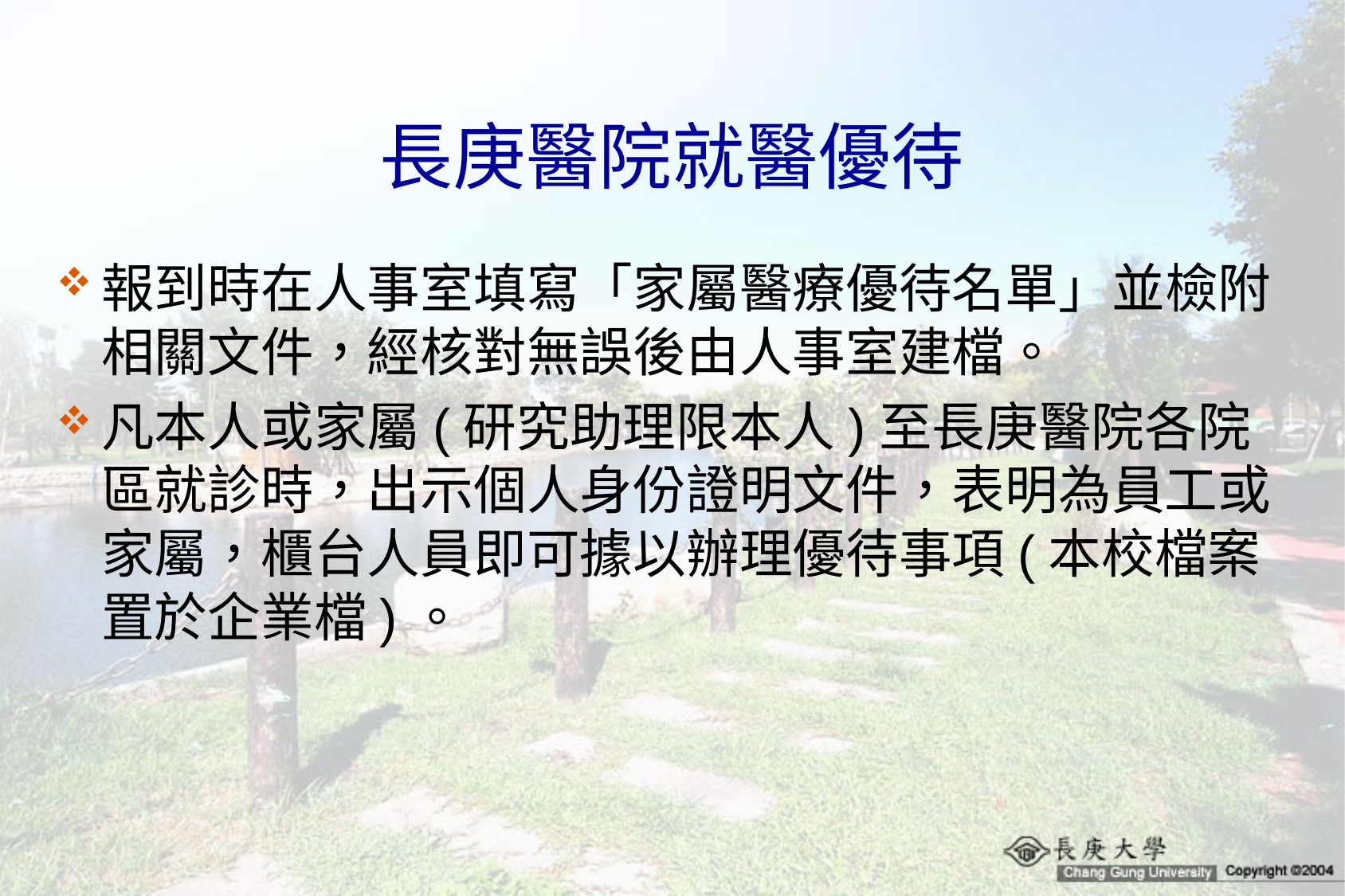

# 長庚醫院就醫優待
報到時在人事室填寫「家屬醫療優待名單」並檢附相關文件，經核對無誤後由人事室建檔。
凡本人或家屬(研究助理限本人)至長庚醫院各院區就診時，出示個人身份證明文件，表明為員工或家屬，櫃台人員即可據以辦理優待事項(本校檔案置於企業檔)。